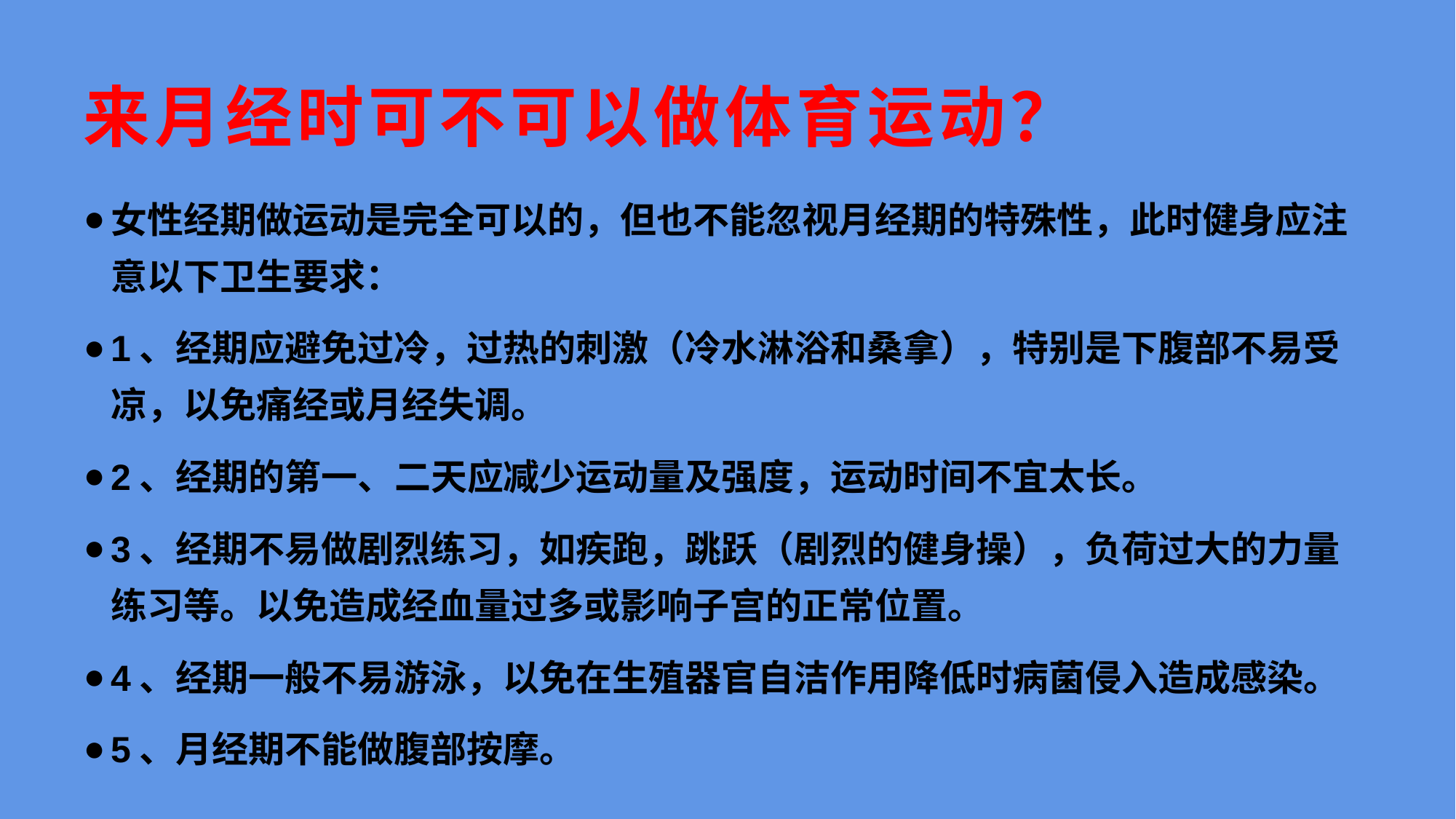

# 来月经时可不可以做体育运动？
女性经期做运动是完全可以的，但也不能忽视月经期的特殊性，此时健身应注意以下卫生要求：
1、经期应避免过冷，过热的刺激（冷水淋浴和桑拿），特别是下腹部不易受凉，以免痛经或月经失调。
2、经期的第一、二天应减少运动量及强度，运动时间不宜太长。
3、经期不易做剧烈练习，如疾跑，跳跃（剧烈的健身操），负荷过大的力量练习等。以免造成经血量过多或影响子宫的正常位置。
4、经期一般不易游泳，以免在生殖器官自洁作用降低时病菌侵入造成感染。
5、月经期不能做腹部按摩。